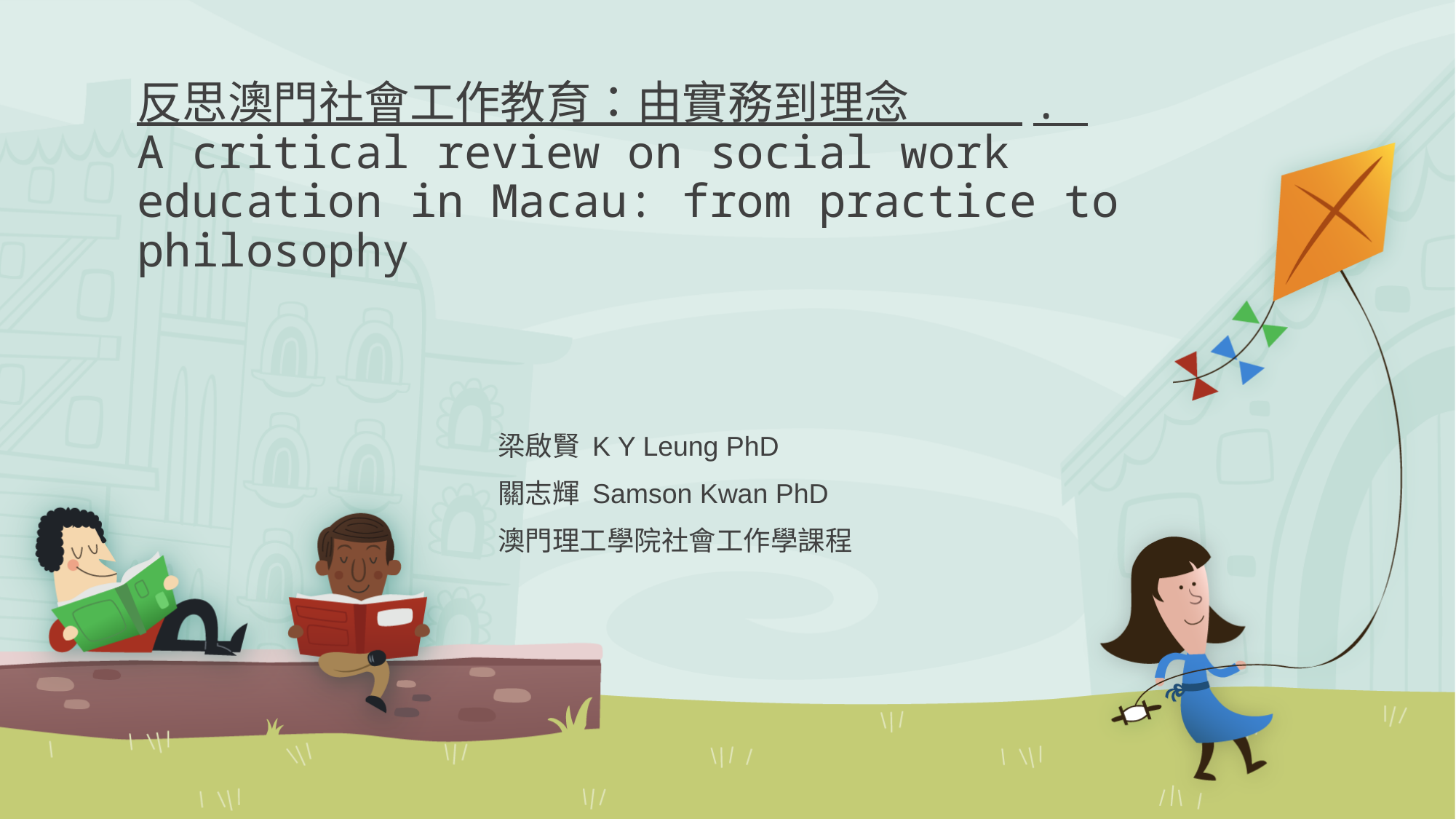

# 反思澳門社會工作教育：由實務到理念           . A critical review on social work education in Macau: from practice to philosophy
梁啟賢 K Y Leung PhD
關志輝 Samson Kwan PhD
澳門理工學院社會工作學課程